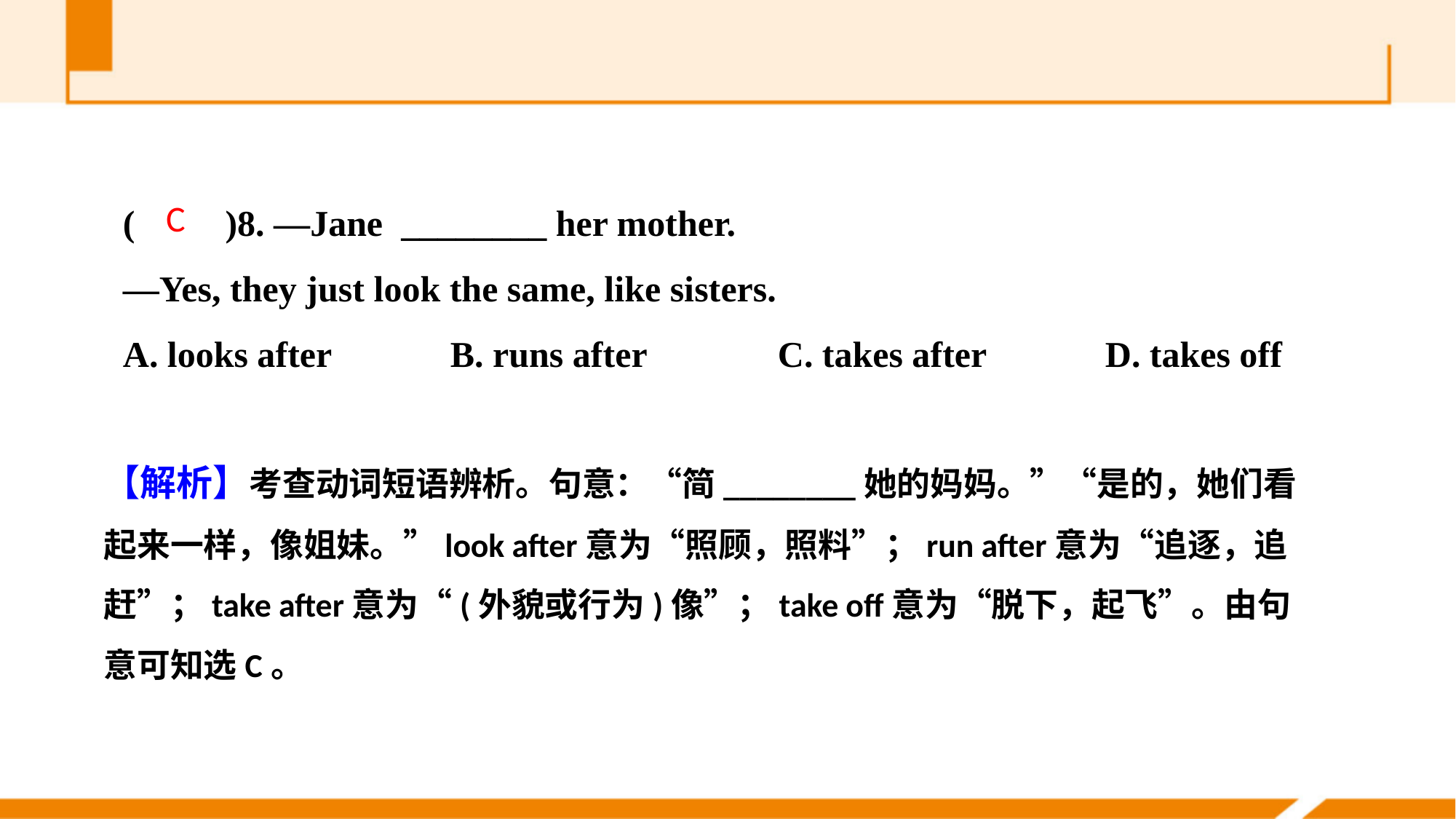

(　　)8. —Jane  ________ her mother.
—Yes, they just look the same, like sisters.
A. looks after  	B. runs after		C. takes after  	D. takes off
C
【解析】考查动词短语辨析。句意：“简________她的妈妈。”“是的，她们看起来一样，像姐妹。”look after意为“照顾，照料”；run after意为“追逐，追赶”；take after意为“(外貌或行为)像”；take off意为“脱下，起飞”。由句意可知选C。